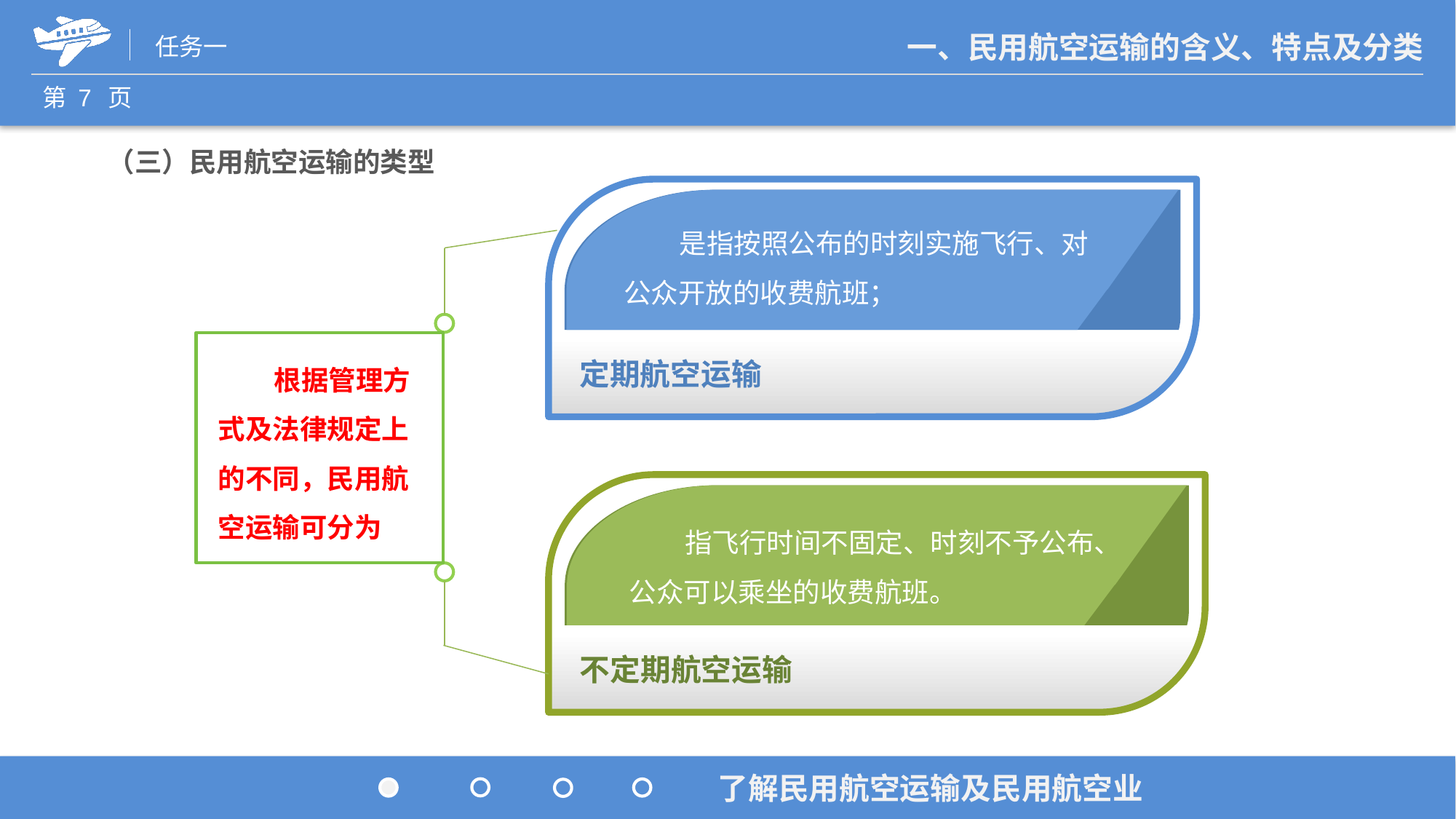

（三）民用航空运输的类型

        是指按照公布的时刻实施飞行、对公众开放的收费航班；
定期航空运输

        根据管理方式及法律规定上的不同，民用航空运输可分为

        指飞行时间不固定、时刻不予公布、公众可以乘坐的收费航班。
不定期航空运输